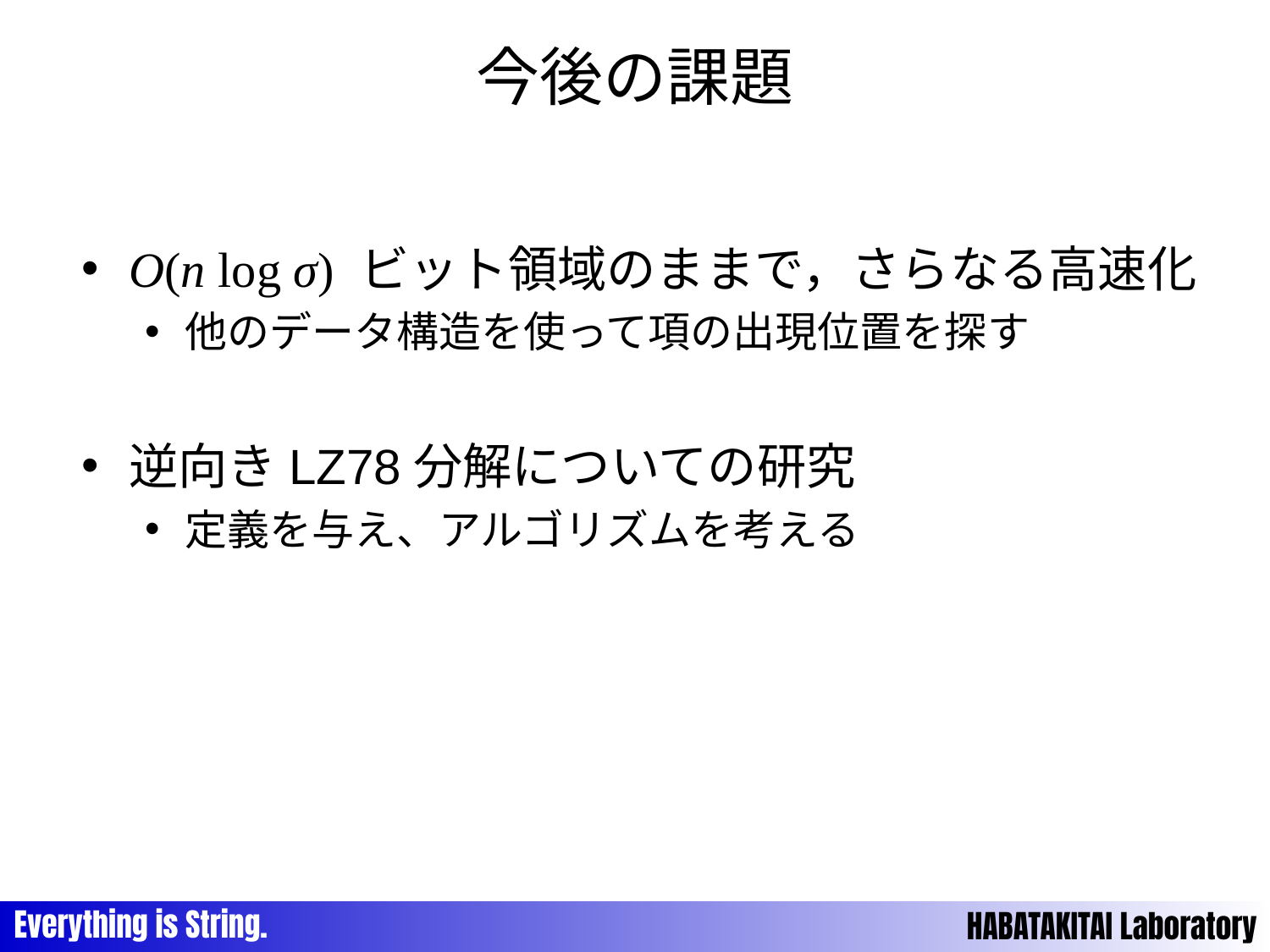

# 今後の課題
O(n log σ) ビット領域のままで，さらなる高速化
他のデータ構造を使って項の出現位置を探す

逆向きLZ78分解についての研究
定義を与え、アルゴリズムを考える